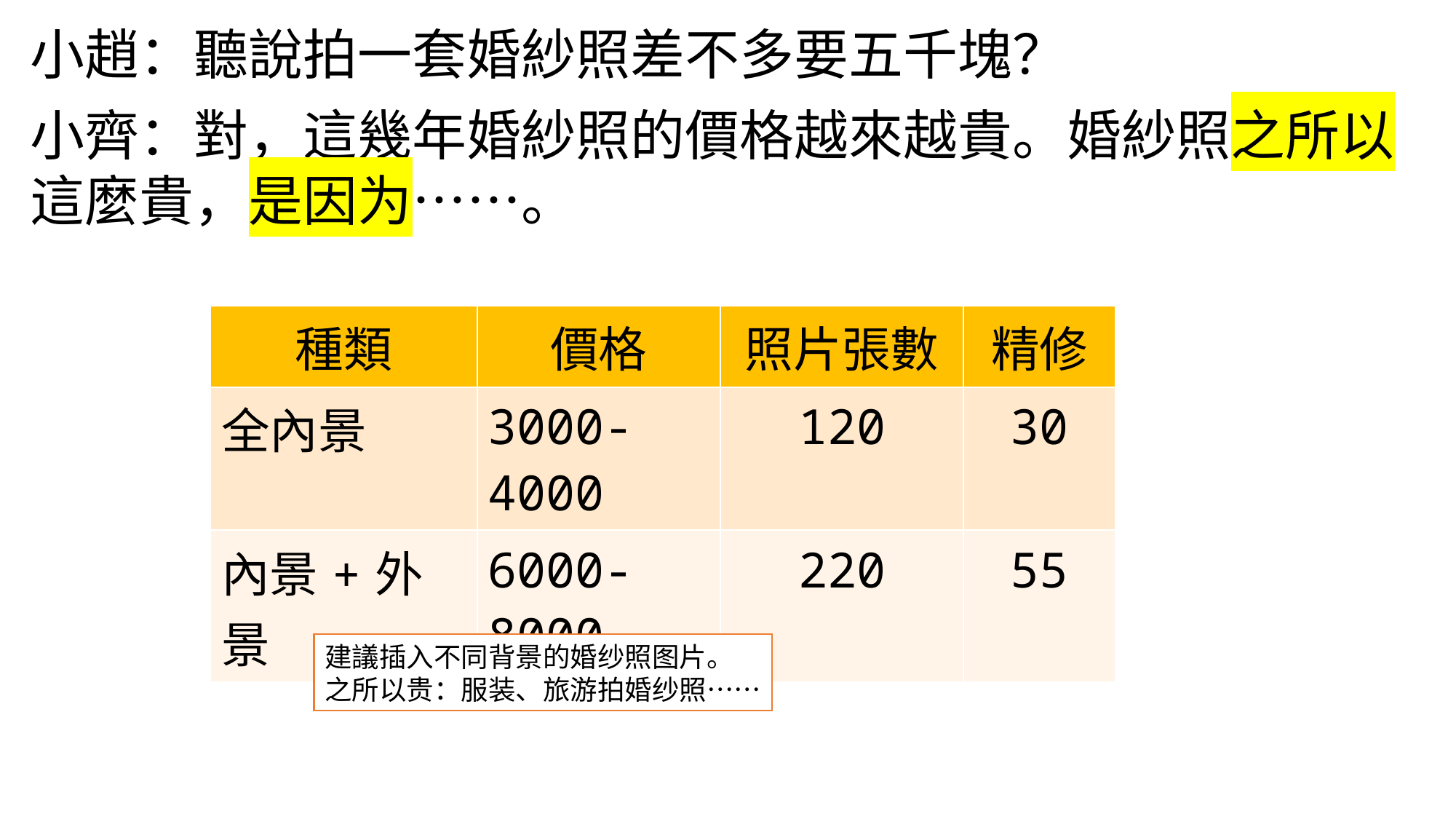

小趙：聽說拍一套婚紗照差不多要五千塊？
小齊：對，這幾年婚紗照的價格越來越貴。婚紗照之所以這麼貴，是因为……。
| 種類 | 價格 | 照片張數 | 精修 |
| --- | --- | --- | --- |
| 全內景 | 3000-4000 | 120 | 30 |
| 內景+外景 | 6000-8000 | 220 | 55 |
建議插入不同背景的婚纱照图片。
之所以贵：服装、旅游拍婚纱照……